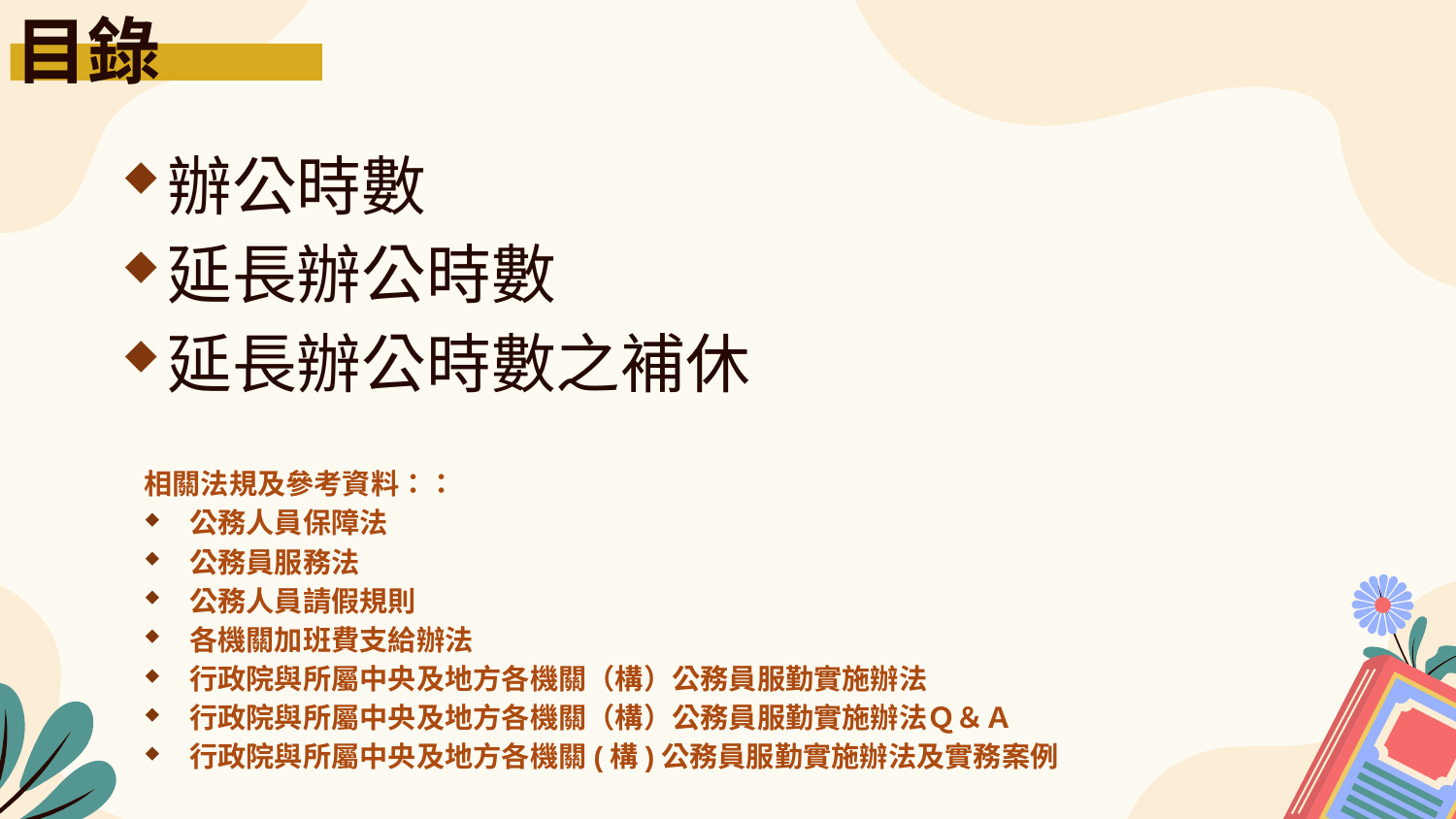

# 目錄

辦公時數
延長辦公時數
延長辦公時數之補休

相關法規及參考資料：：
公務人員保障法
公務員服務法
公務人員請假規則
各機關加班費支給辦法
行政院與所屬中央及地方各機關（構）公務員服勤實施辦法
行政院與所屬中央及地方各機關（構）公務員服勤實施辦法Ｑ＆Ａ
行政院與所屬中央及地方各機關(構)公務員服勤實施辦法及實務案例